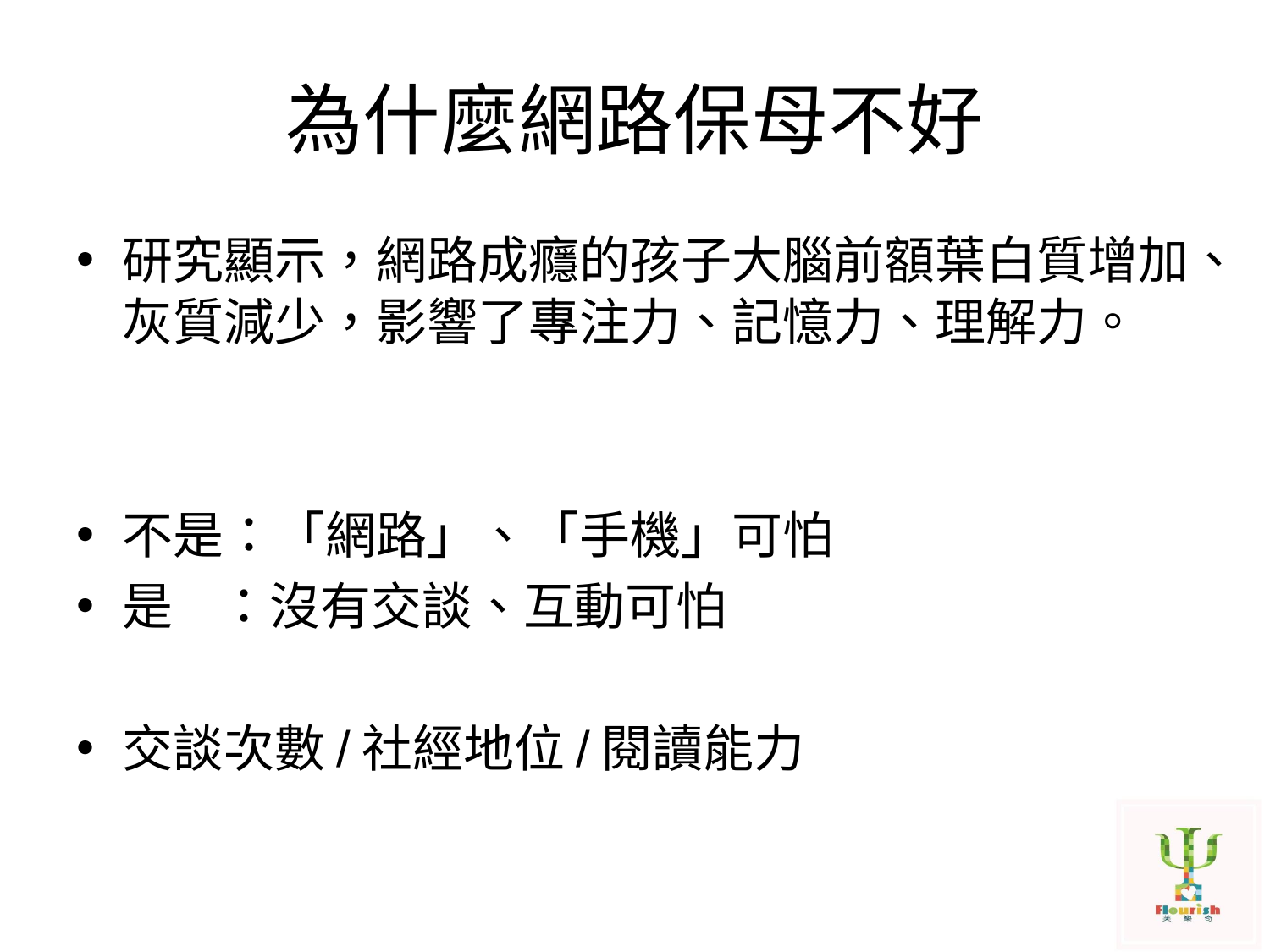

# 為什麼網路保母不好
研究顯示，網路成癮的孩子大腦前額葉白質增加、灰質減少，影響了專注力、記憶力、理解力。

不是：「網路」、「手機」可怕
是    ：沒有交談、互動可怕

交談次數/社經地位/閱讀能力